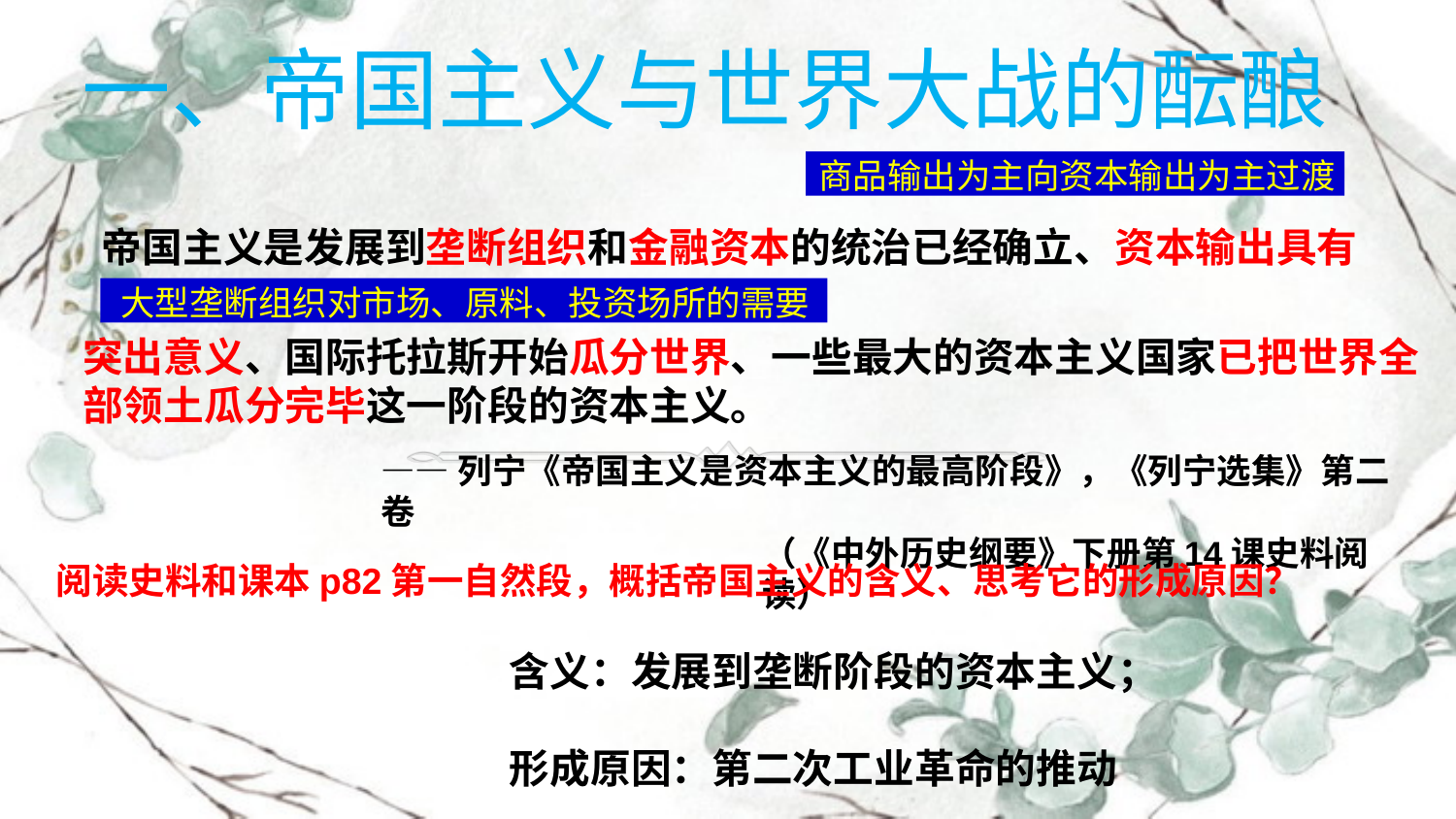

一、帝国主义与世界大战的酝酿
商品输出为主向资本输出为主过渡
帝国主义是发展到垄断组织和金融资本的统治已经确立、资本输出具有
大型垄断组织对市场、原料、投资场所的需要
突出意义、国际托拉斯开始瓜分世界、一些最大的资本主义国家已把世界全部领土瓜分完毕这一阶段的资本主义。
——列宁《帝国主义是资本主义的最高阶段》，《列宁选集》第二卷
（《中外历史纲要》下册第14课史料阅读）

阅读史料和课本p82第一自然段，概括帝国主义的含义、思考它的形成原因？
含义：发展到垄断阶段的资本主义；

形成原因：第二次工业革命的推动